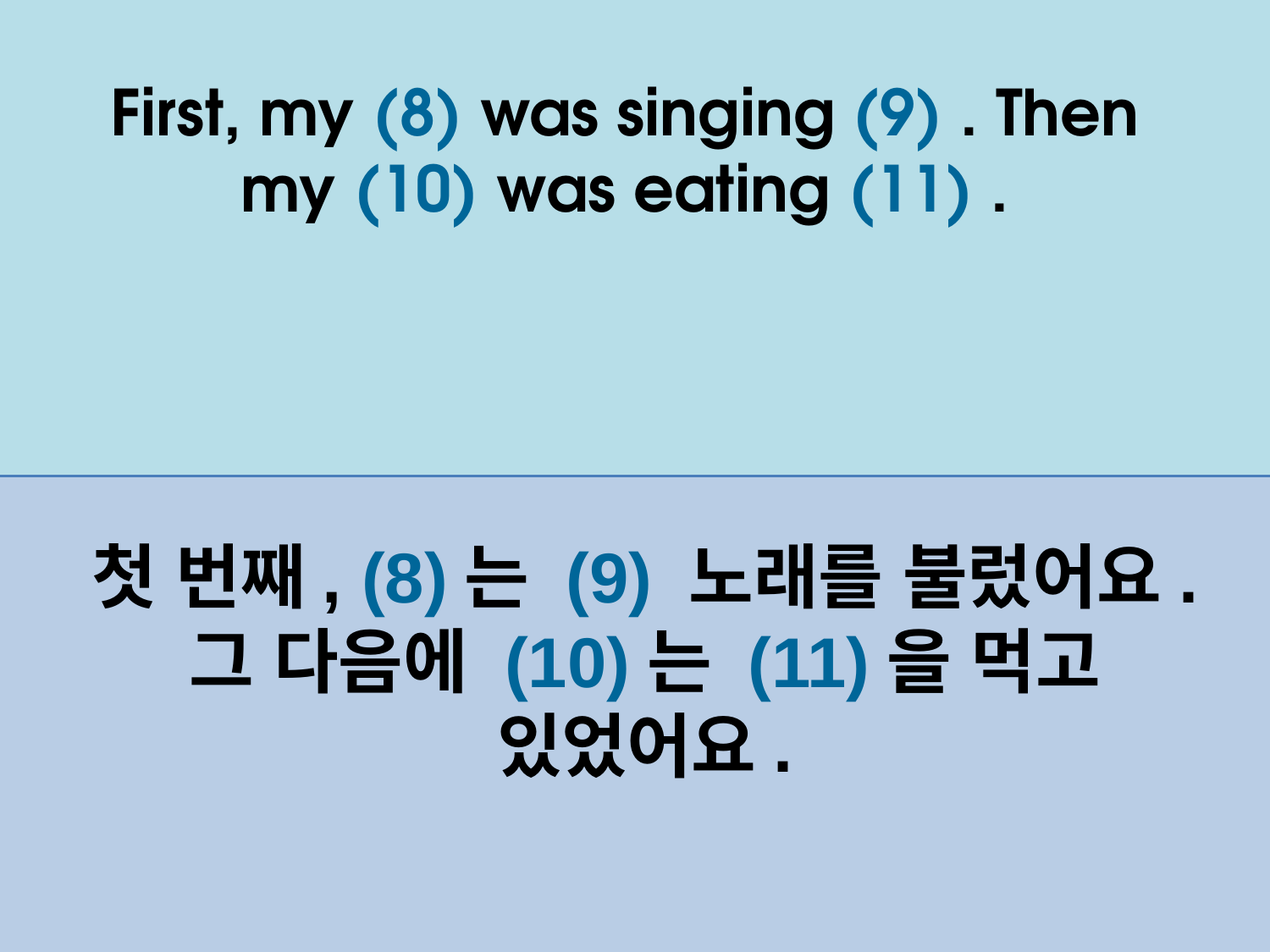

First, my (8) was singing (9) . Then my (10) was eating (11) .

첫 번째, (8)는 (9) 노래를 불렀어요. 그 다음에 (10)는 (11)을 먹고 있었어요.